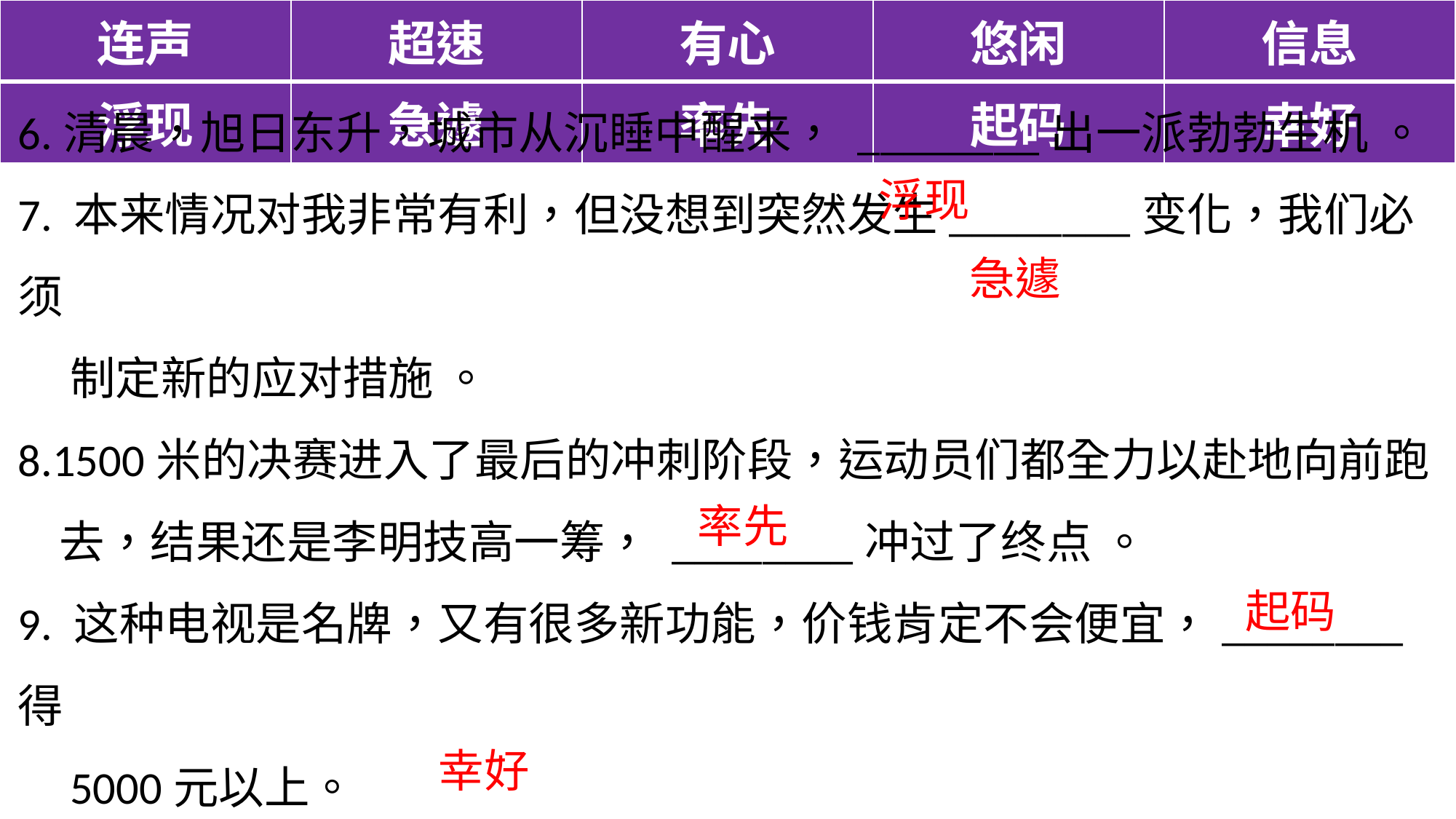

| 连声 | 超速 | 有心 | 悠闲 | 信息 |
| --- | --- | --- | --- | --- |
| 浮现 | 急遽 | 率先 | 起码 | 幸好 |
6.清晨，旭日东升，城市从沉睡中醒来， ________出一派勃勃生机 。
7. 本来情况对我非常有利，但没想到突然发生________变化，我们必须
    制定新的应对措施 。
8.1500米的决赛进入了最后的冲刺阶段，运动员们都全力以赴地向前跑
   去，结果还是李明技高一筹， ________冲过了终点 。
9. 这种电视是名牌，又有很多新功能，价钱肯定不会便宜，________得
     5000元以上。
10.地震发生时，我________躲在了一张大桌子，才捡回了一条命 。
浮现
急遽
率先
起码
幸好